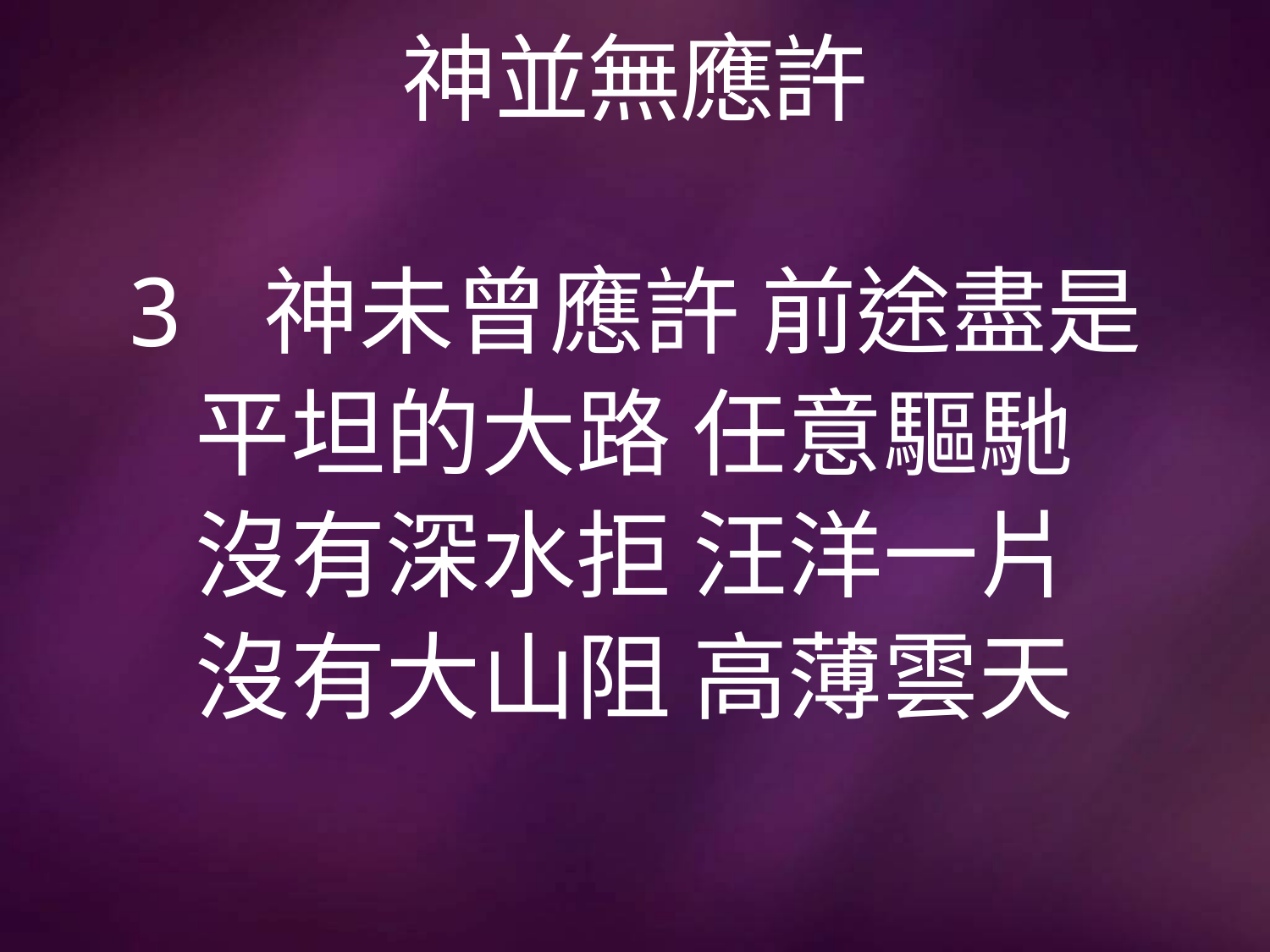

# 神並無應許
3 神未曾應許 前途盡是
平坦的大路 任意驅馳
沒有深水拒 汪洋一片
沒有大山阻 高薄雲天